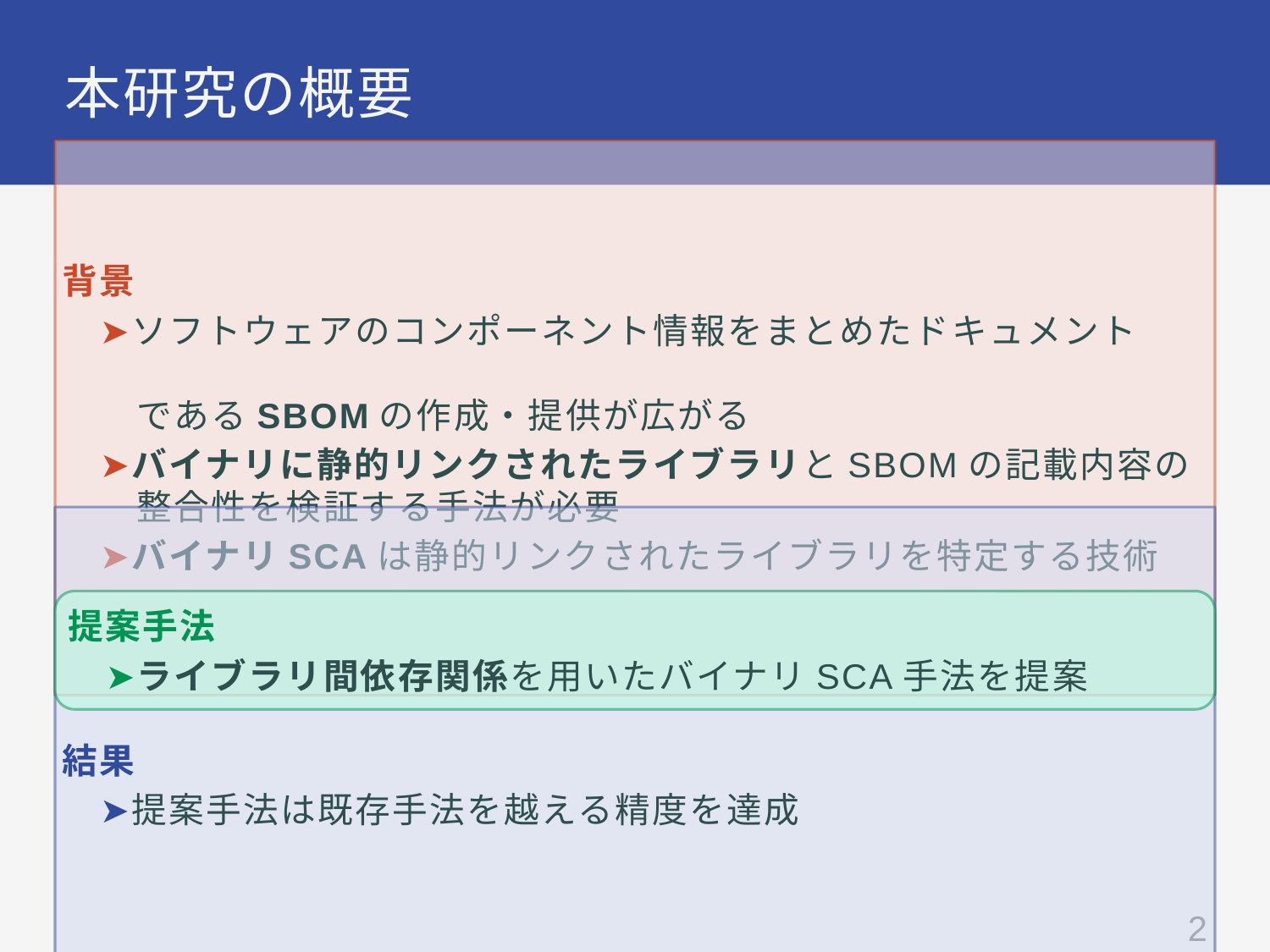

# 本研究の概要
背景
　➤ソフトウェアのコンポーネント情報をまとめたドキュメント　　　
　　であるSBOMの作成・提供が広がる
　➤バイナリに静的リンクされたライブラリとSBOMの記載内容の
　　整合性を検証する手法が必要
　➤バイナリSCAは静的リンクされたライブラリを特定する技術
提案手法
　➤ライブラリ間依存関係を用いたバイナリSCA手法を提案
結果
　➤提案手法は既存手法を越える精度を達成
2